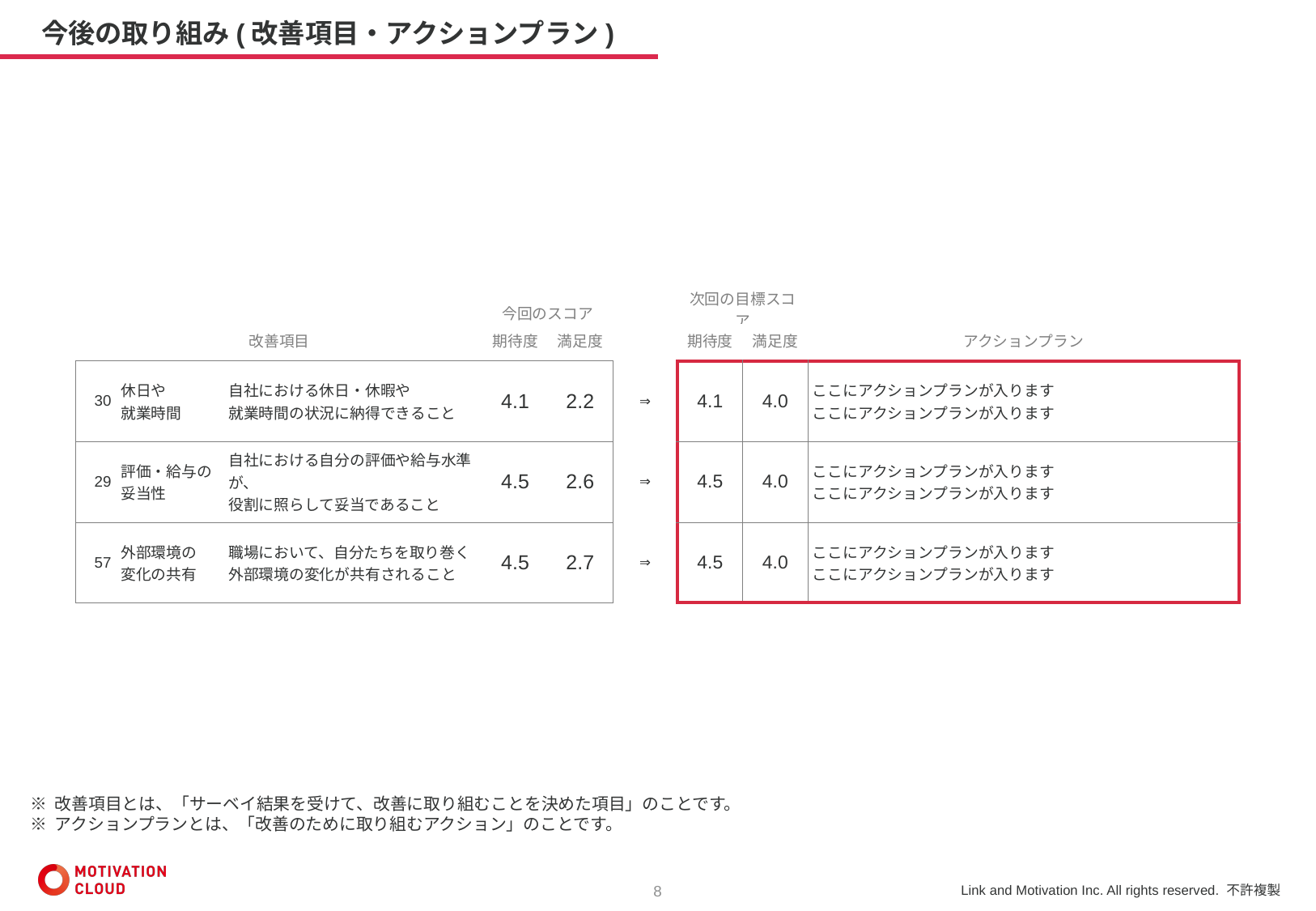

今後の取り組み(改善項目・アクションプラン)
| 改善項目 |  |  | 今回のスコア |  |  | 次回の目標スコア |  | アクションプラン |
| --- | --- | --- | --- | --- | --- | --- | --- | --- |
|  |  |  | 期待度 | 満足度 |  | 期待度 | 満足度 |  |
| 30 | 休日や 就業時間 | 自社における休日・休暇や 就業時間の状況に納得できること | 4.1 | 2.2 | ⇒ | 4.1 | 4.0 | ここにアクションプランが入ります ここにアクションプランが入ります |
| 29 | 評価・給与の 妥当性 | 自社における自分の評価や給与水準が、 役割に照らして妥当であること | 4.5 | 2.6 | ⇒ | 4.5 | 4.0 | ここにアクションプランが入ります ここにアクションプランが入ります |
| 57 | 外部環境の 変化の共有 | 職場において、自分たちを取り巻く 外部環境の変化が共有されること | 4.5 | 2.7 | ⇒ | 4.5 | 4.0 | ここにアクションプランが入ります ここにアクションプランが入ります |
※ 改善項目とは、「サーベイ結果を受けて、改善に取り組むことを決めた項目」のことです。
※ アクションプランとは、「改善のために取り組むアクション」のことです。
8